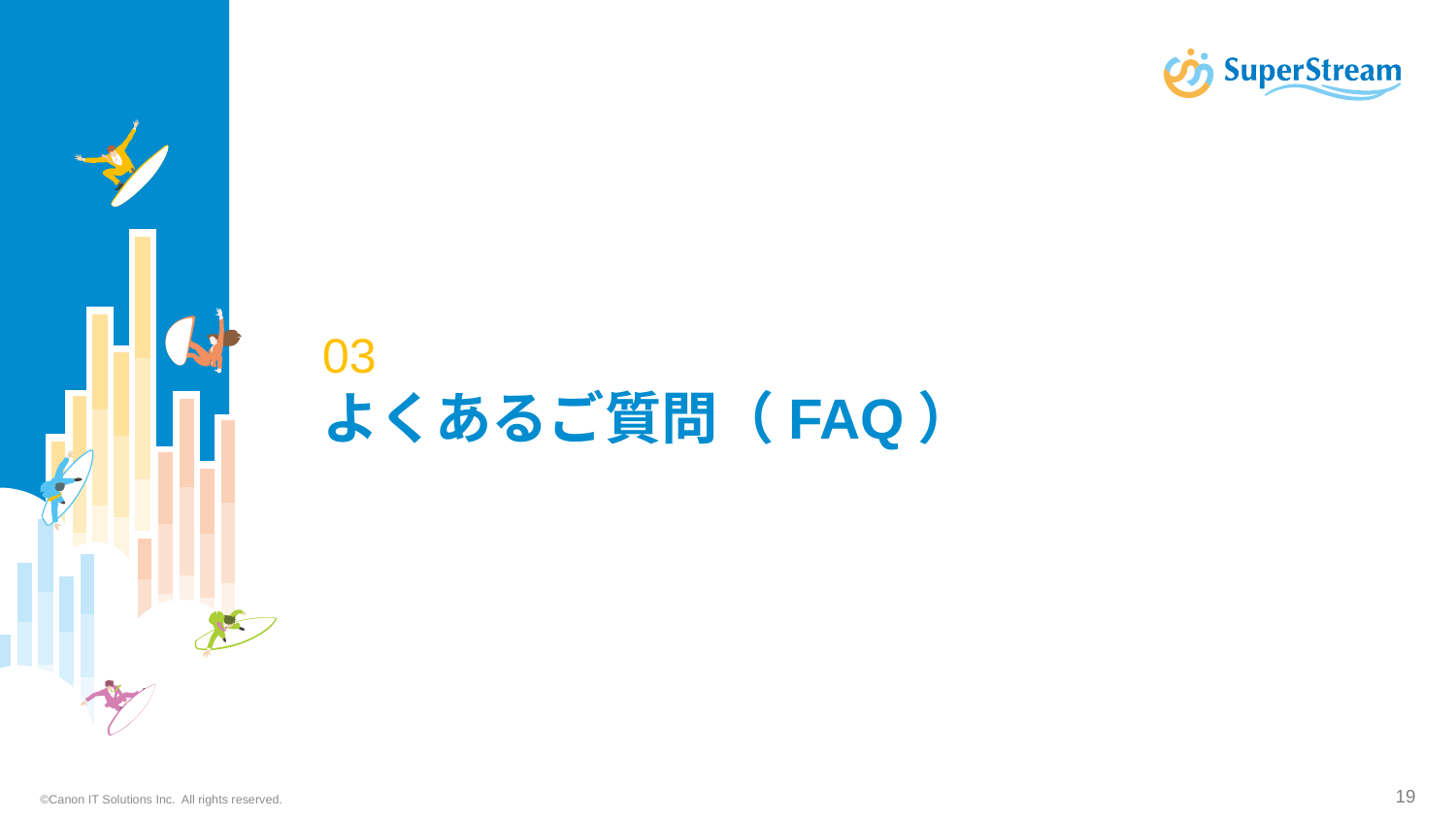

03
よくあるご質問（FAQ）
©Canon IT Solutions Inc.  All rights reserved.
19